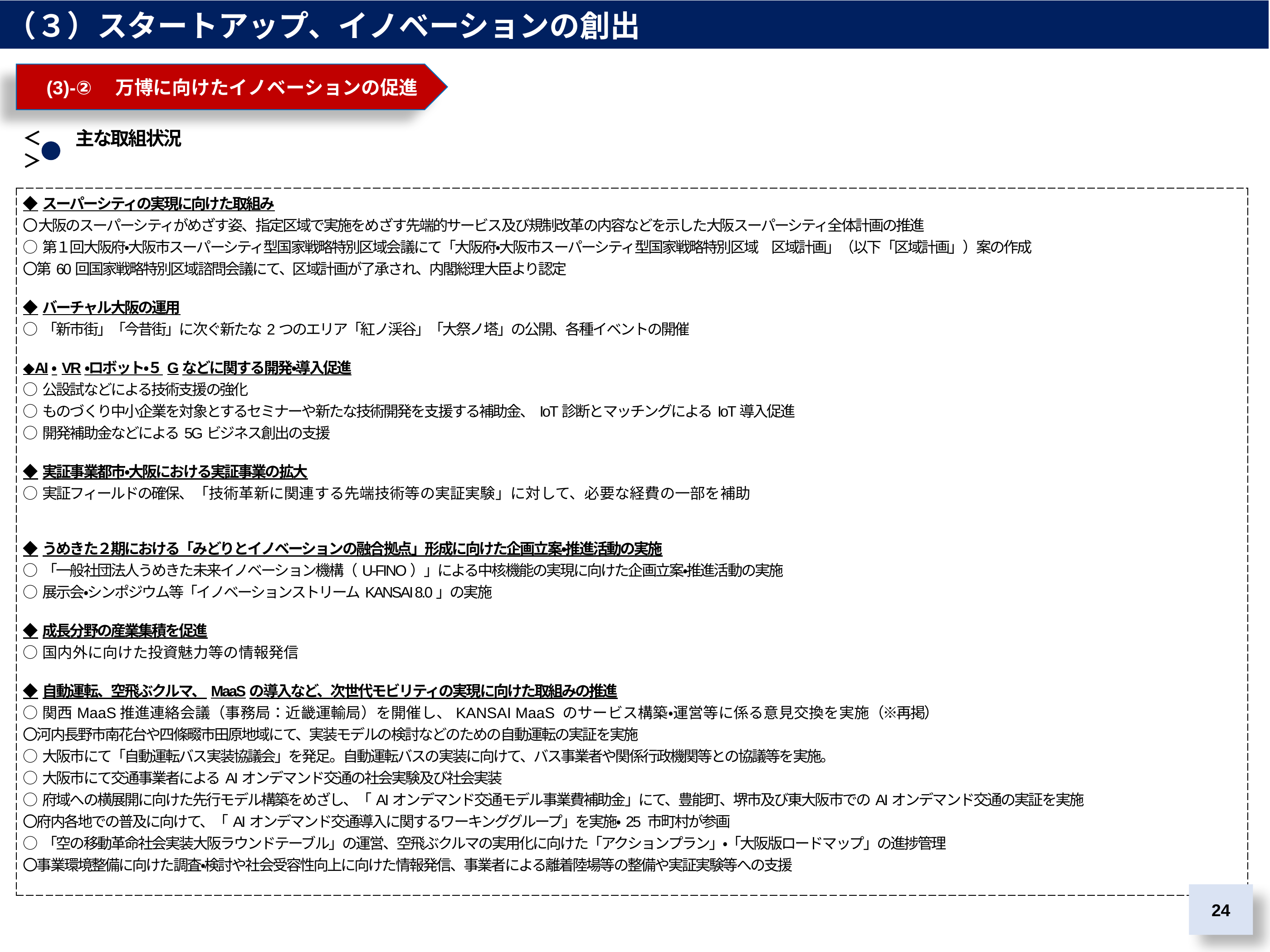

（３）スタートアップ、イノベーションの創出
　(3)-②　万博に向けたイノベーションの促進
＜　　主な取組状況＞

| ◆スーパーシティの実現に向けた取組み 〇大阪のスーパーシティがめざす姿、指定区域で実施をめざす先端的サービス及び規制改革の内容などを示した大阪スーパーシティ全体計画の推進 ○第１回大阪府・大阪市スーパーシティ型国家戦略特別区域会議にて「大阪府・大阪市スーパーシティ型国家戦略特別区域　区域計画」（以下「区域計画」）案の作成 〇第60回国家戦略特別区域諮問会議にて、区域計画が了承され、内閣総理大臣より認定 ◆バーチャル大阪の運用 ○「新市街」「今昔街」に次ぐ新たな2つのエリア「紅ノ渓谷」「大祭ノ塔」の公開、各種イベントの開催 ◆AI・VR・ロボット・５Gなどに関する開発・導入促進 ○公設試などによる技術支援の強化 ○ものづくり中小企業を対象とするセミナーや新たな技術開発を支援する補助金、IoT診断とマッチングによるIoT導入促進 ○開発補助金などによる5Gビジネス創出の支援 ◆実証事業都市・大阪における実証事業の拡大 ○実証フィールドの確保、「技術革新に関連する先端技術等の実証実験」に対して、必要な経費の一部を補助 ◆うめきた２期における「みどりとイノベーションの融合拠点」形成に向けた企画立案・推進活動の実施 ○「一般社団法人うめきた未来イノベーション機構（U-FINO）」による中核機能の実現に向けた企画立案・推進活動の実施 ○展示会・シンポジウム等「イノベーションストリームKANSAI 8.0」の実施 ◆成長分野の産業集積を促進 ○国内外に向けた投資魅力等の情報発信 ◆自動運転、空飛ぶクルマ、MaaSの導入など、次世代モビリティの実現に向けた取組みの推進 ○関西MaaS推進連絡会議（事務局：近畿運輸局）を開催し、KANSAI MaaS のサービス構築・運営等に係る意見交換を実施（※再掲） 〇河内長野市南花台や四條畷市田原地域にて、実装モデルの検討などのための自動運転の実証を実施 ○大阪市にて「自動運転バス実装協議会」を発足。自動運転バスの実装に向けて、バス事業者や関係行政機関等との協議等を実施。 ○大阪市にて交通事業者によるAIオンデマンド交通の社会実験及び社会実装 ○府域への横展開に向けた先行モデル構築をめざし、「AIオンデマンド交通モデル事業費補助金」にて、豊能町、堺市及び東大阪市でのAIオンデマンド交通の実証を実施 〇府内各地での普及に向けて、「AIオンデマンド交通導入に関するワーキンググループ」を実施・25 市町村が参画 ○「空の移動革命社会実装大阪ラウンドテーブル」の運営、空飛ぶクルマの実用化に向けた「アクションプラン」・「大阪版ロードマップ」の進捗管理 〇事業環境整備に向けた調査・検討や社会受容性向上に向けた情報発信、事業者による離着陸場等の整備や実証実験等への支援 |
| --- |
24